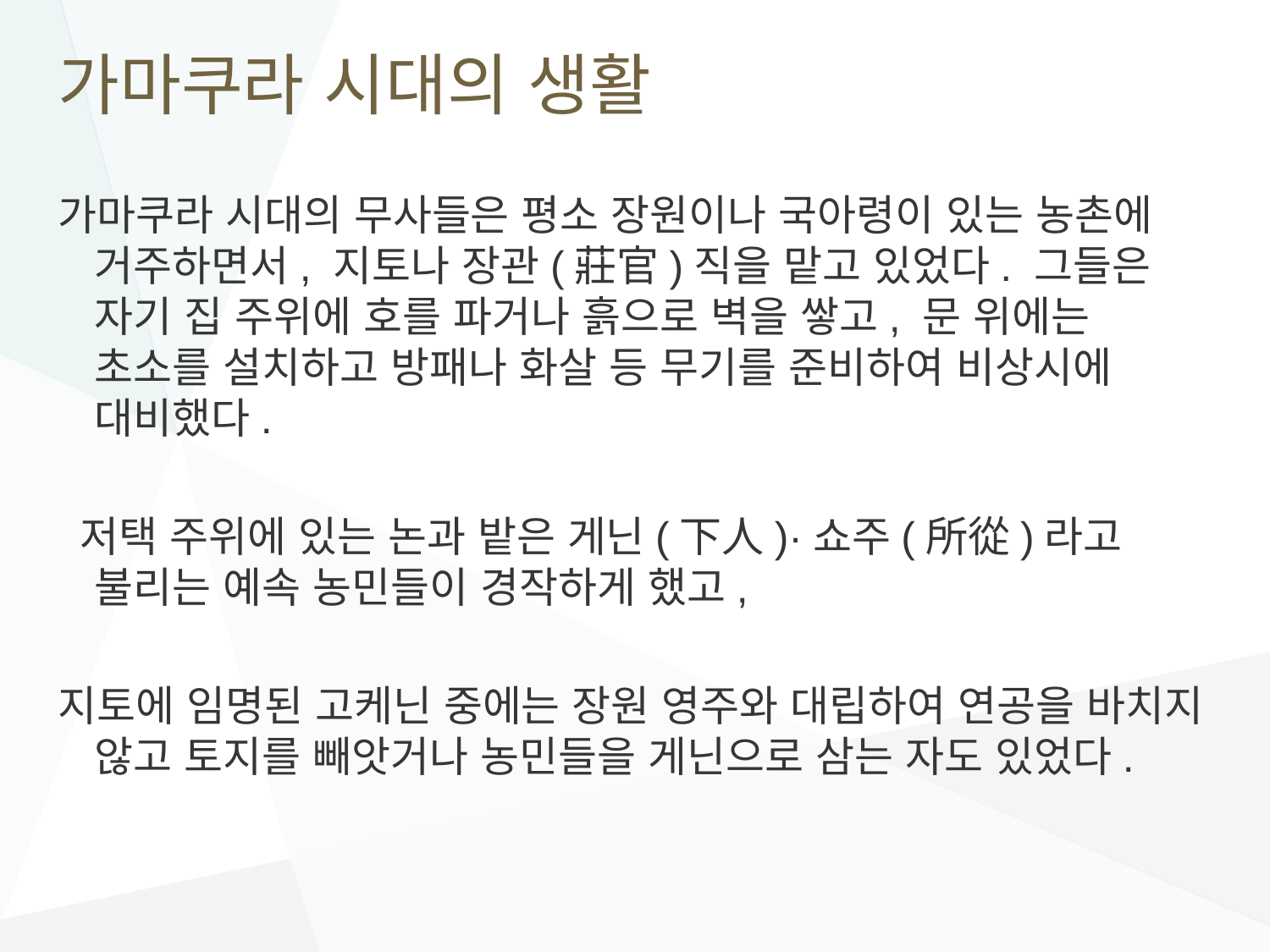

# 가마쿠라 시대의 생활
가마쿠라 시대의 무사들은 평소 장원이나 국아령이 있는 농촌에 거주하면서, 지토나 장관(莊官)직을 맡고 있었다. 그들은 자기 집 주위에 호를 파거나 흙으로 벽을 쌓고, 문 위에는 초소를 설치하고 방패나 화살 등 무기를 준비하여 비상시에 대비했다.

 저택 주위에 있는 논과 밭은 게닌(下人)·쇼주(所從)라고 불리는 예속 농민들이 경작하게 했고,

지토에 임명된 고케닌 중에는 장원 영주와 대립하여 연공을 바치지 않고 토지를 빼앗거나 농민들을 게닌으로 삼는 자도 있었다.